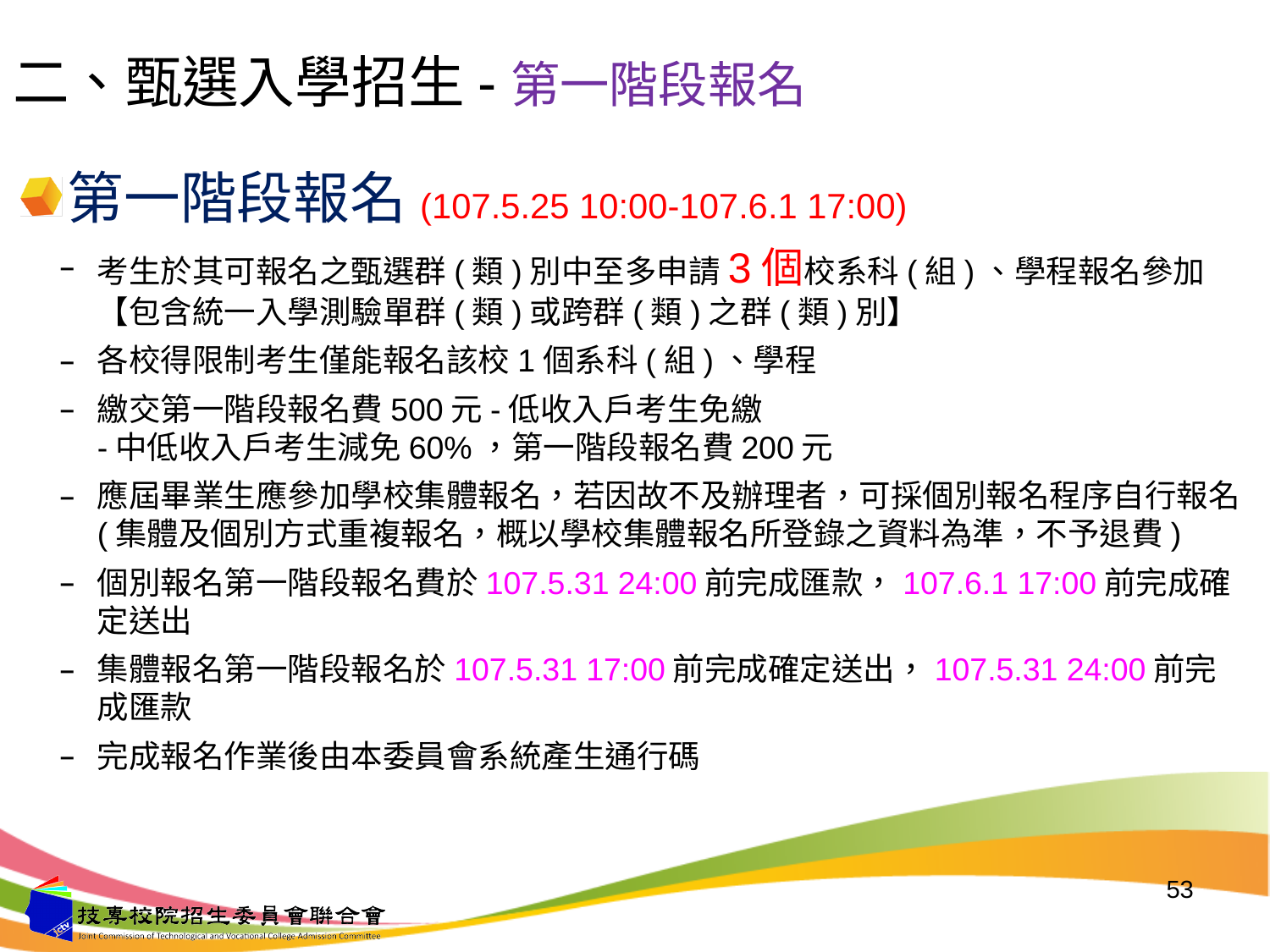

# 二、甄選入學招生-第一階段報名
第一階段報名(107.5.25 10:00-107.6.1 17:00)
考生於其可報名之甄選群(類)別中至多申請3個校系科(組)、學程報名參加
【包含統一入學測驗單群(類)或跨群(類)之群(類)別】
各校得限制考生僅能報名該校1個系科(組)、學程
繳交第一階段報名費500元-低收入戶考生免繳
-中低收入戶考生減免60%，第一階段報名費200元
應屆畢業生應參加學校集體報名，若因故不及辦理者，可採個別報名程序自行報名(集體及個別方式重複報名，概以學校集體報名所登錄之資料為準，不予退費)
個別報名第一階段報名費於107.5.31 24:00前完成匯款，107.6.1 17:00前完成確定送出
集體報名第一階段報名於107.5.31 17:00前完成確定送出，107.5.31 24:00前完成匯款
完成報名作業後由本委員會系統產生通行碼

53